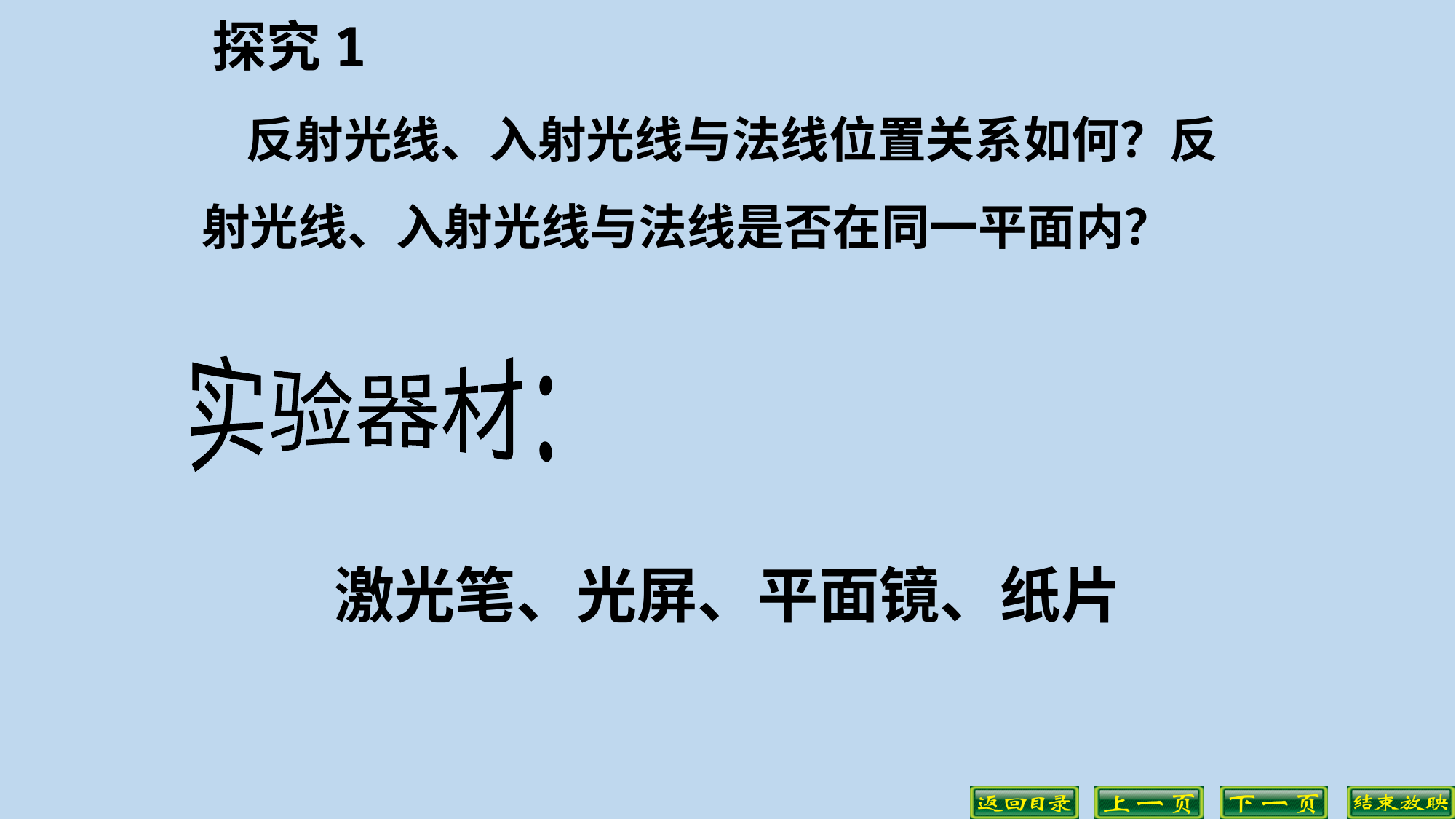

探究1
   反射光线、入射光线与法线位置关系如何？反射光线、入射光线与法线是否在同一平面内？
实验器材：
激光笔、光屏、平面镜、纸片